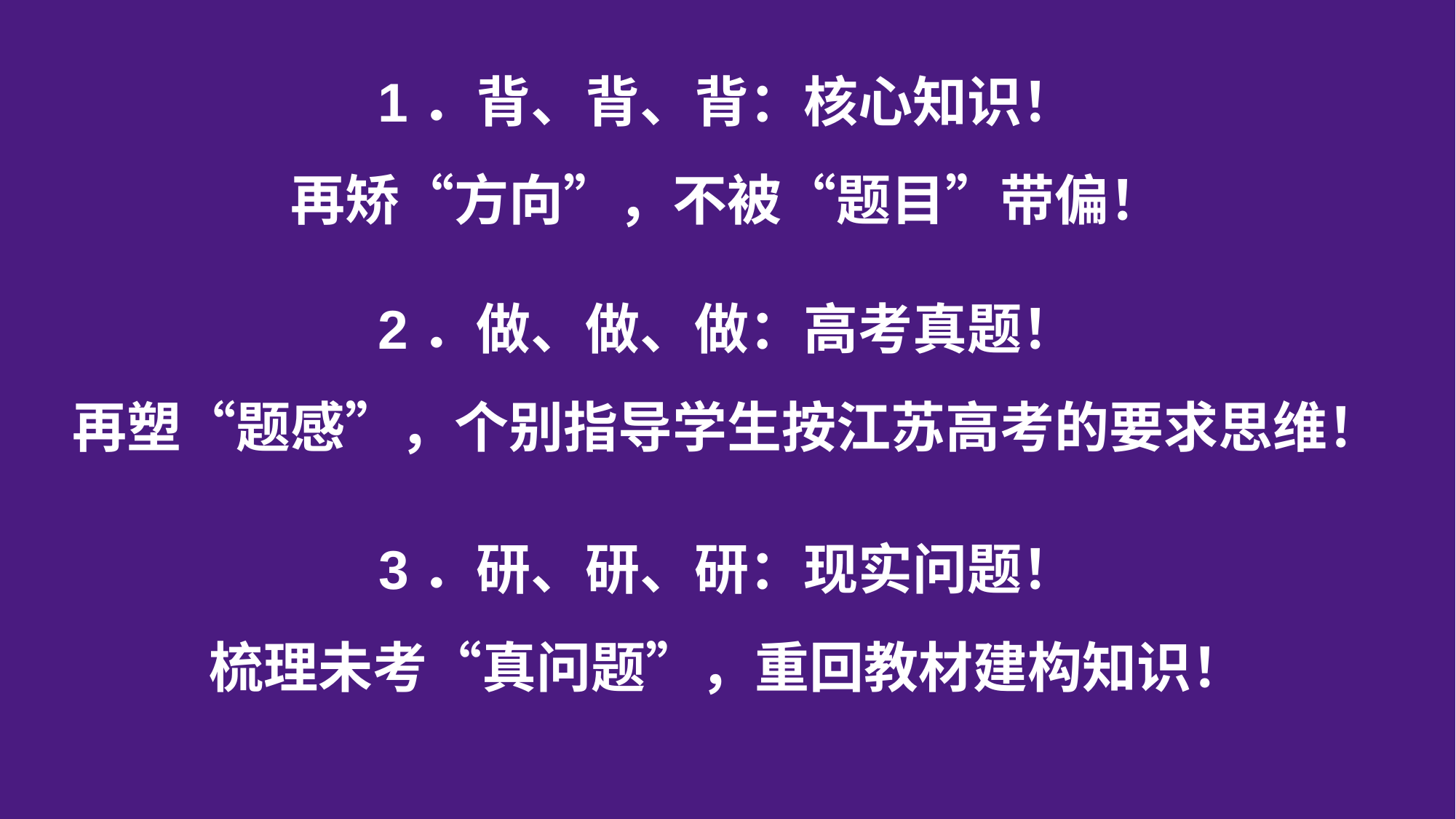

1．背、背、背：核心知识！
再矫“方向”，不被“题目”带偏！
2．做、做、做：高考真题！
再塑“题感”，个别指导学生按江苏高考的要求思维！
3．研、研、研：现实问题！
梳理未考“真问题”，重回教材建构知识！